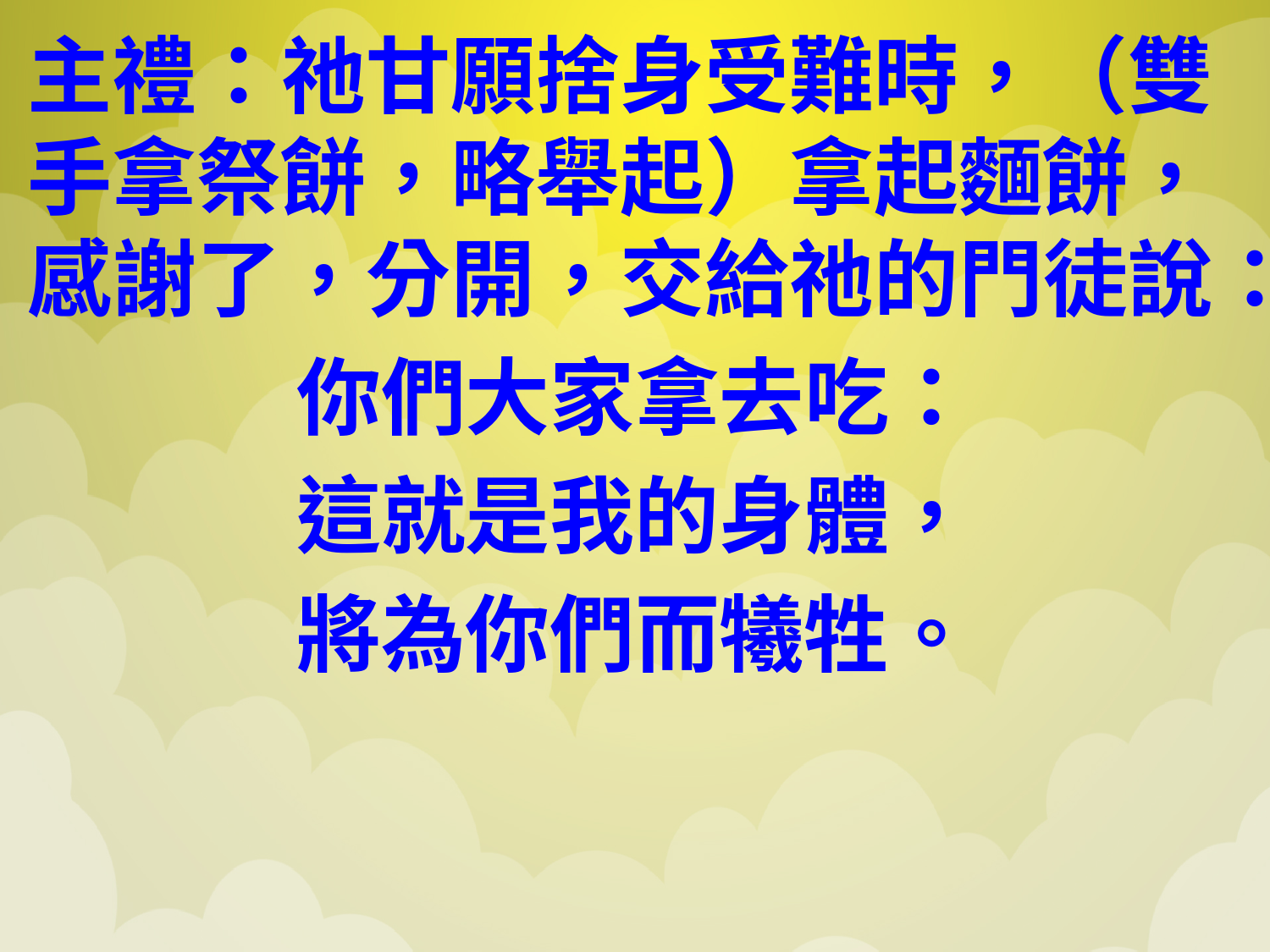

主禮：祂甘願捨身受難時，（雙手拿祭餅，略舉起）拿起麵餅，感謝了，分開，交給祂的門徒說：
你們大家拿去吃：
這就是我的身體，
將為你們而犧牲。